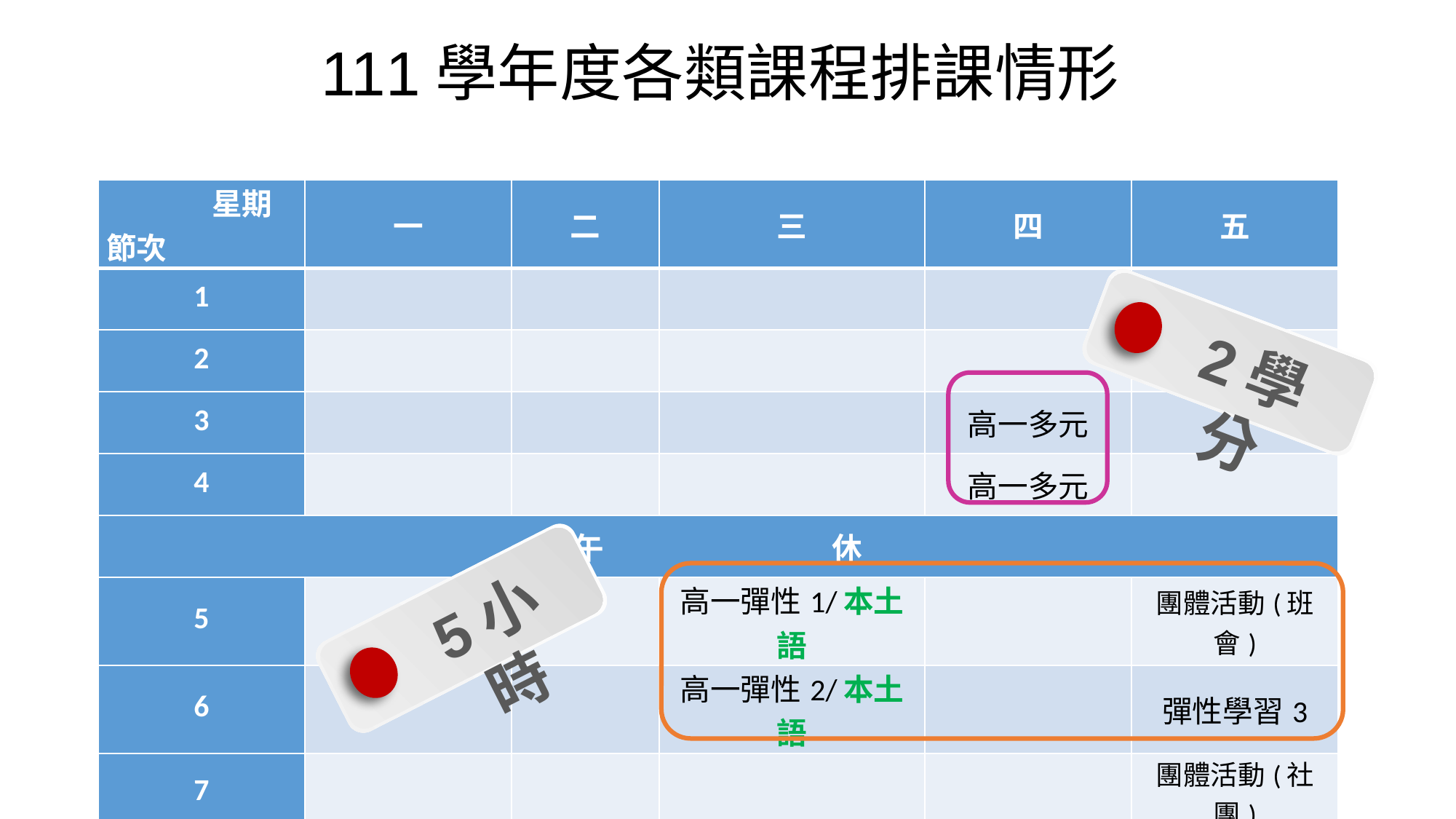

111學年度各類課程排課情形
| 星期 節次 | 一 | 二 | 三 | 四 | 五 |
| --- | --- | --- | --- | --- | --- |
| 1 |  |  |  |  |  |
| 2 |  |  |  |  |  |
| 3 |  |  |  | 高一多元 |  |
| 4 |  |  |  | 高一多元 |  |
| 午 休 |  |  |  |  |  |
| 5 |  |  | 高一彈性1/本土語 |  | 團體活動(班會) |
| 6 |  |  | 高一彈性2/本土語 |  | 彈性學習3 |
| 7 |  |  |  |  | 團體活動(社團) |
| 8 | 第八節輔導課 (第2週開始) |  |  |  |  |

2學分

5小時